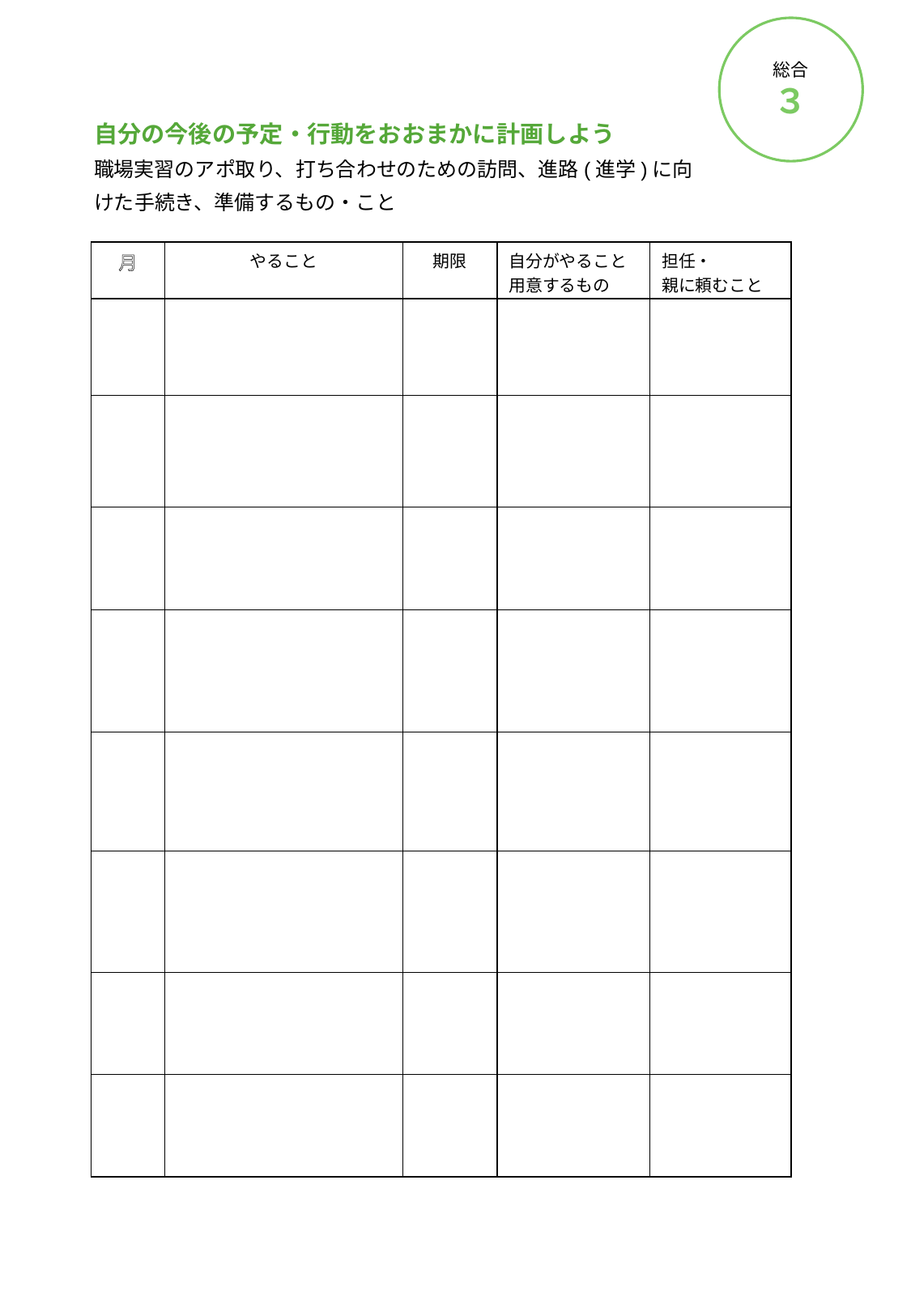

総合
３
自分の今後の予定・行動をおおまかに計画しよう
職場実習のアポ取り、打ち合わせのための訪問、進路(進学)に向けた手続き、準備するもの・こと
| 月 | やること | 期限 | 自分がやること 用意するもの | 担任・ 親に頼むこと |
| --- | --- | --- | --- | --- |
|  |  |  |  |  |
|  |  |  |  |  |
|  |  |  |  |  |
|  |  |  |  |  |
|  |  |  |  |  |
|  |  |  |  |  |
|  |  |  |  |  |
|  |  |  |  |  |